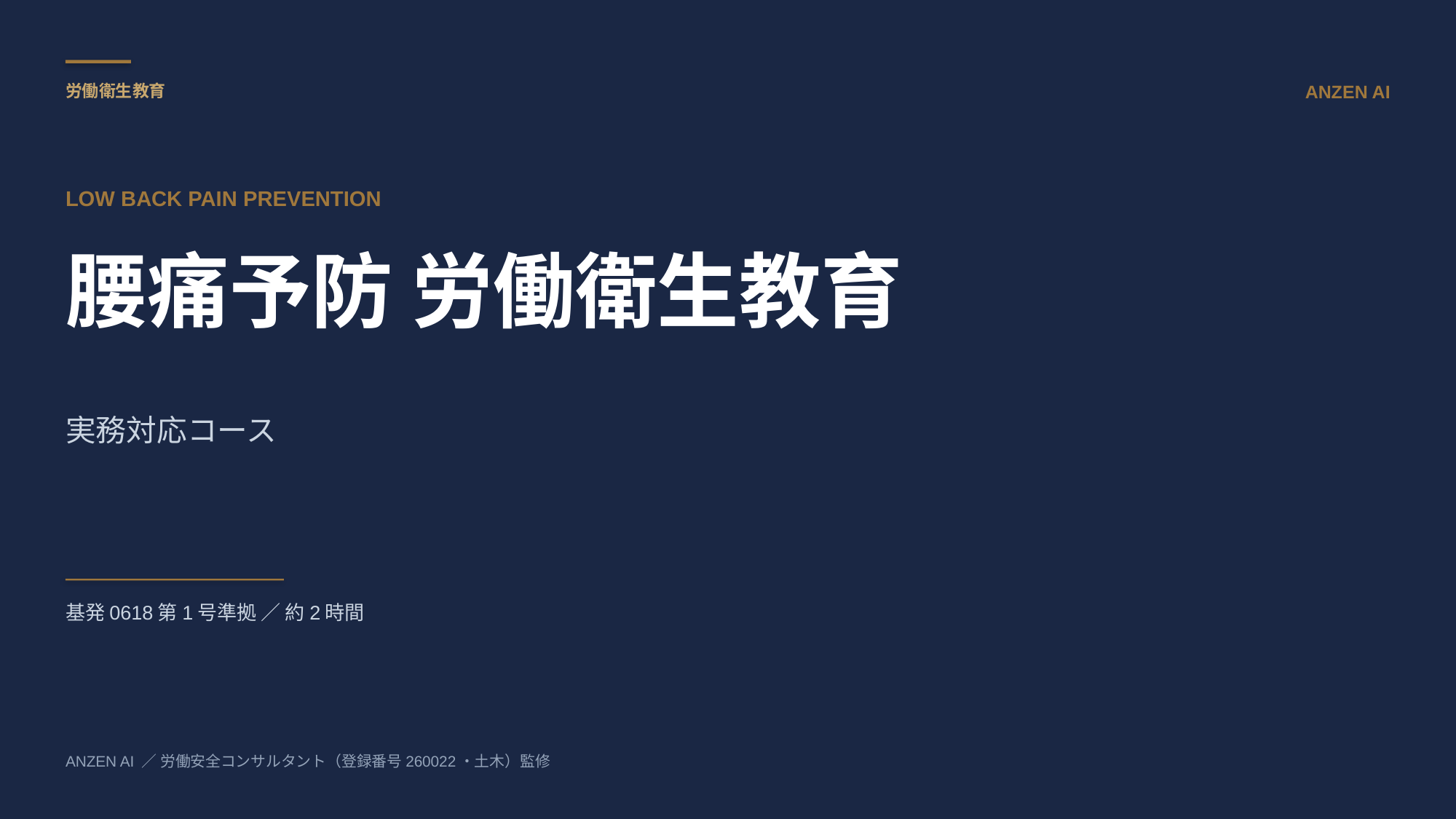

労働衛生教育
ANZEN AI
LOW BACK PAIN PREVENTION
腰痛予防 労働衛生教育
実務対応コース

基発0618第1号準拠 ／ 約2時間
ANZEN AI ／ 労働安全コンサルタント（登録番号260022・土木）監修